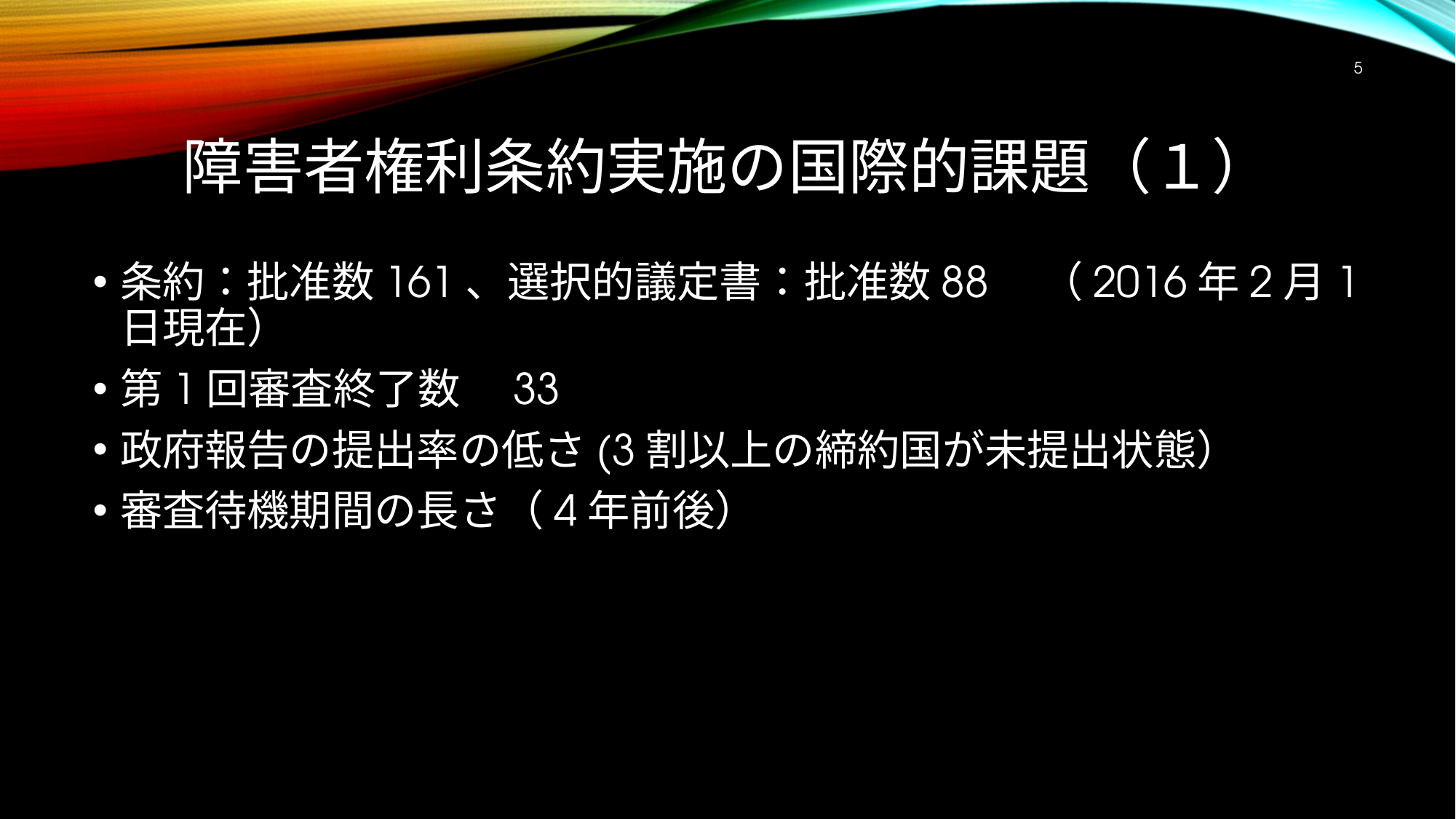

5
# 障害者権利条約実施の国際的課題（１）
条約：批准数161、選択的議定書：批准数88　（2016年2月1日現在）
第1回審査終了数　33
政府報告の提出率の低さ(3割以上の締約国が未提出状態）
審査待機期間の長さ（4年前後）